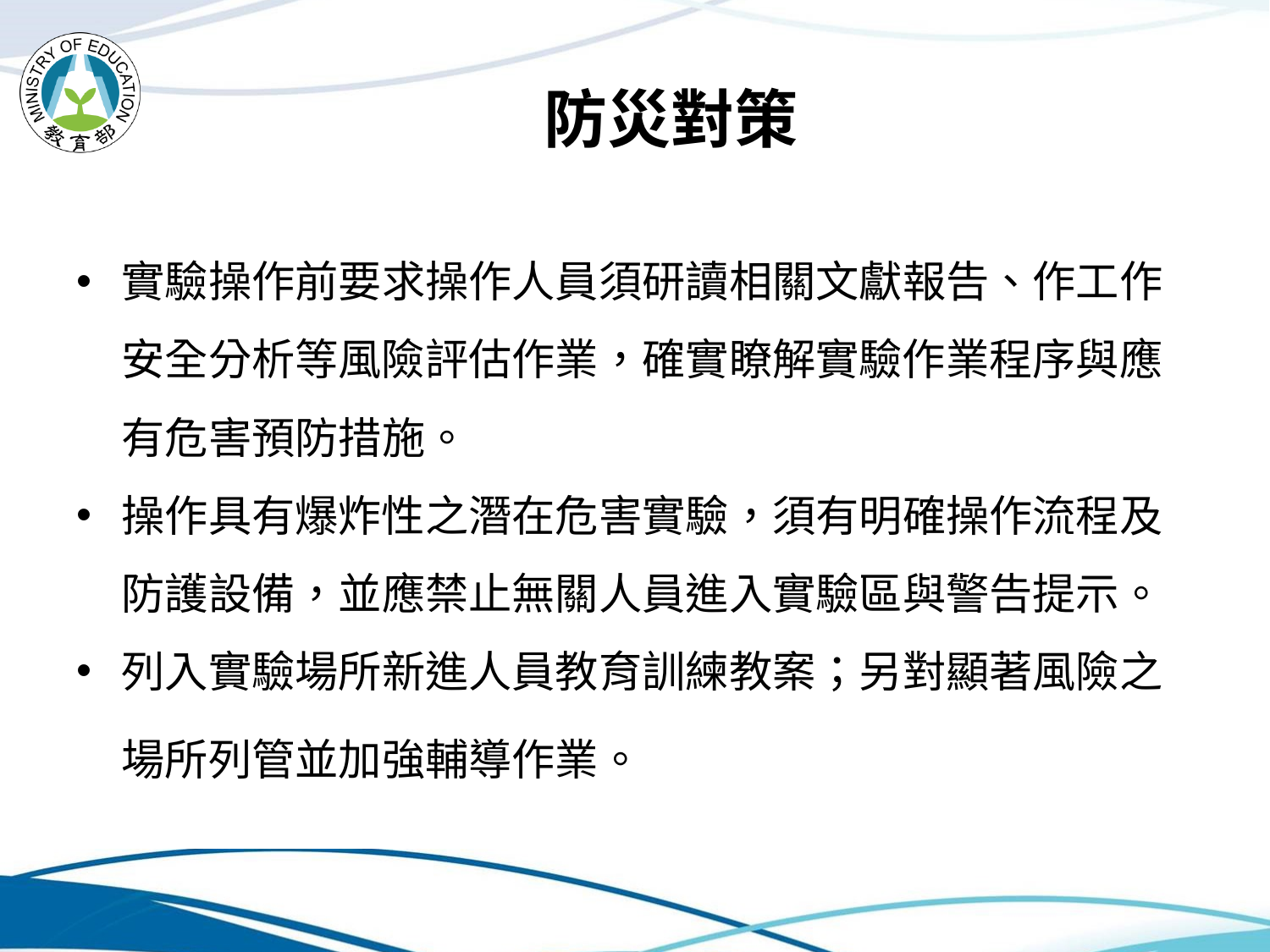

# 防災對策
實驗操作前要求操作人員須研讀相關文獻報告、作工作安全分析等風險評估作業，確實瞭解實驗作業程序與應有危害預防措施。
操作具有爆炸性之潛在危害實驗，須有明確操作流程及防護設備，並應禁止無關人員進入實驗區與警告提示。
列入實驗場所新進人員教育訓練教案；另對顯著風險之場所列管並加強輔導作業。